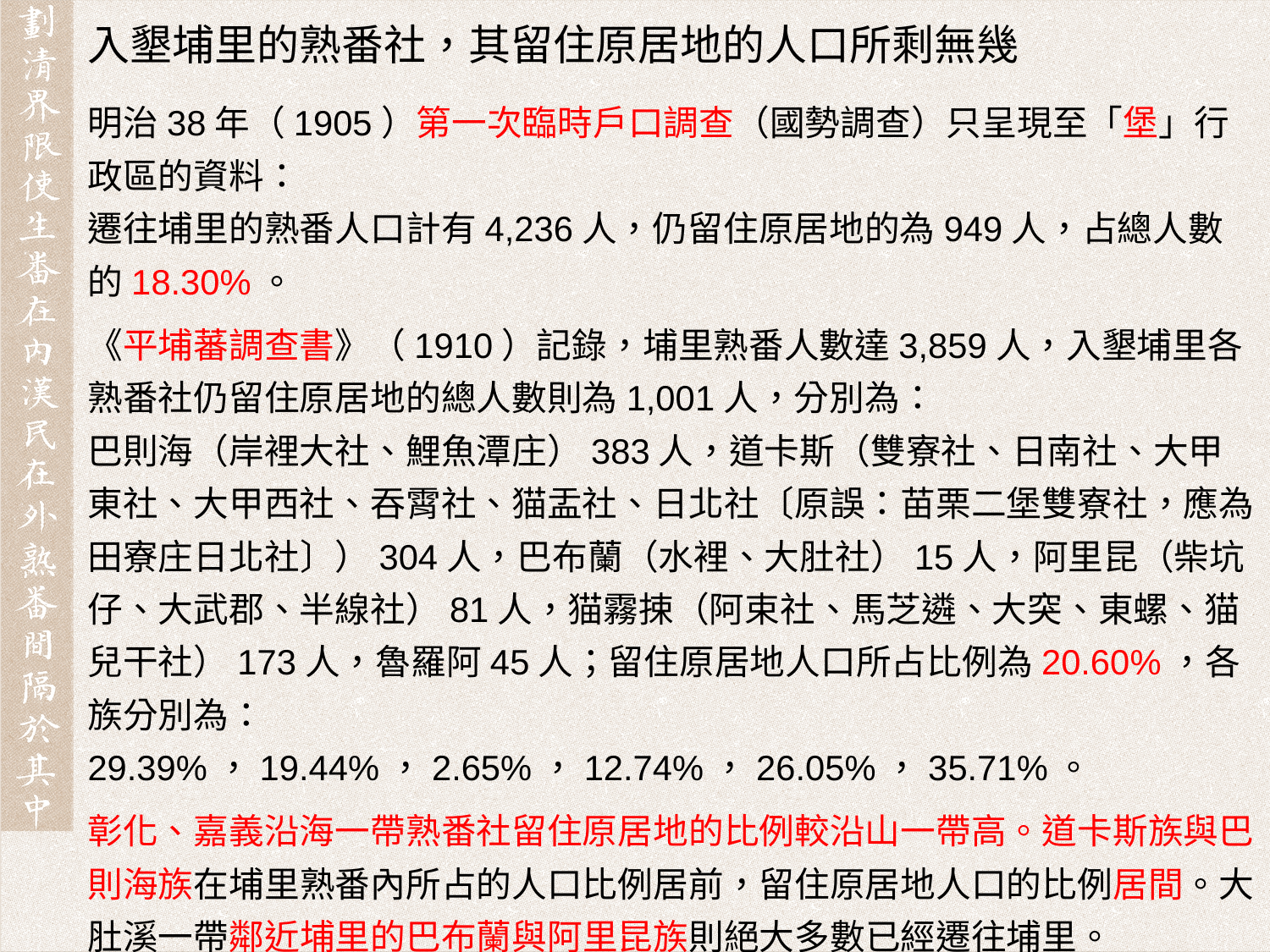

入墾埔里的熟番社，其留住原居地的人口所剩無幾
明治38年（1905）第一次臨時戶口調查（國勢調查）只呈現至「堡」行政區的資料：
遷往埔里的熟番人口計有4,236人，仍留住原居地的為949人，占總人數的18.30%。
《平埔蕃調查書》（1910）記錄，埔里熟番人數達3,859人，入墾埔里各熟番社仍留住原居地的總人數則為1,001人，分別為：
巴則海（岸裡大社、鯉魚潭庄）383人，道卡斯（雙寮社、日南社、大甲東社、大甲西社、吞霄社、猫盂社、日北社〔原誤：苗栗二堡雙寮社，應為田寮庄日北社〕）304人，巴布蘭（水裡、大肚社）15人，阿里昆（柴坑仔、大武郡、半線社）81人，猫霧捒（阿束社、馬芝遴、大突、東螺、猫兒干社）173人，魯羅阿45人；留住原居地人口所占比例為20.60%，各族分別為：29.39%，19.44%，2.65%，12.74%，26.05%，35.71%。
彰化、嘉義沿海一帶熟番社留住原居地的比例較沿山一帶高。道卡斯族與巴則海族在埔里熟番內所占的人口比例居前，留住原居地人口的比例居間。大肚溪一帶鄰近埔里的巴布蘭與阿里昆族則絕大多數已經遷往埔里。